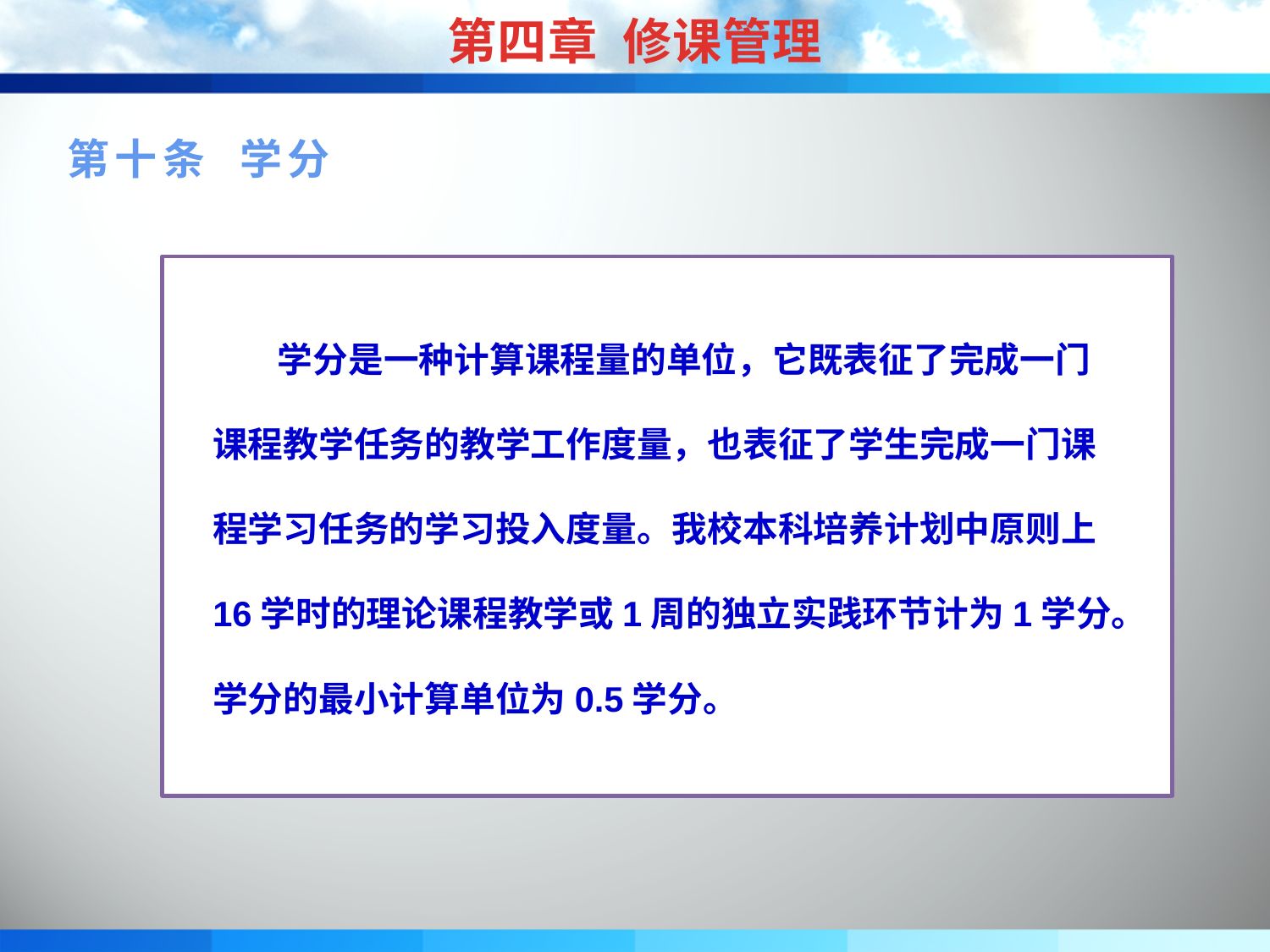

第四章  修课管理
第十条  学分

       学分是一种计算课程量的单位，它既表征了完成一门课程教学任务的教学工作度量，也表征了学生完成一门课程学习任务的学习投入度量。我校本科培养计划中原则上16学时的理论课程教学或1周的独立实践环节计为1学分。学分的最小计算单位为0.5学分。